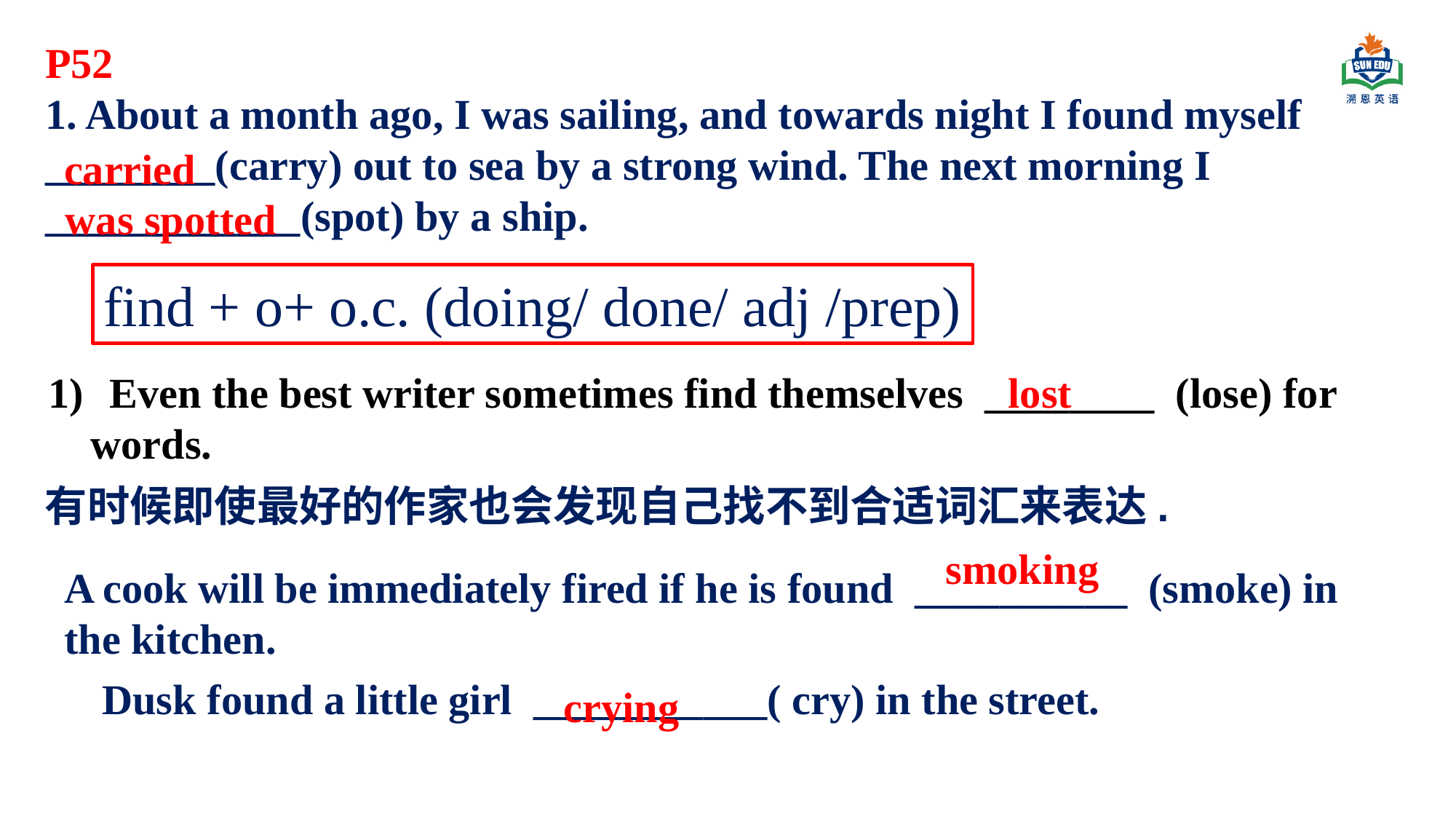

P52
1. About a month ago, I was sailing, and towards night I found myself ________(carry) out to sea by a strong wind. The next morning I ____________(spot) by a ship.

carried
was spotted
find + o+ o.c. (doing/ done/ adj /prep)
Even the best writer sometimes find themselves  ________  (lose) for
    words.
lost
有时候即使最好的作家也会发现自己找不到合适词汇来表达.
smoking
A cook will be immediately fired if he is found  __________  (smoke) in the kitchen.
Dusk found a little girl  ___________( cry) in the street.
crying